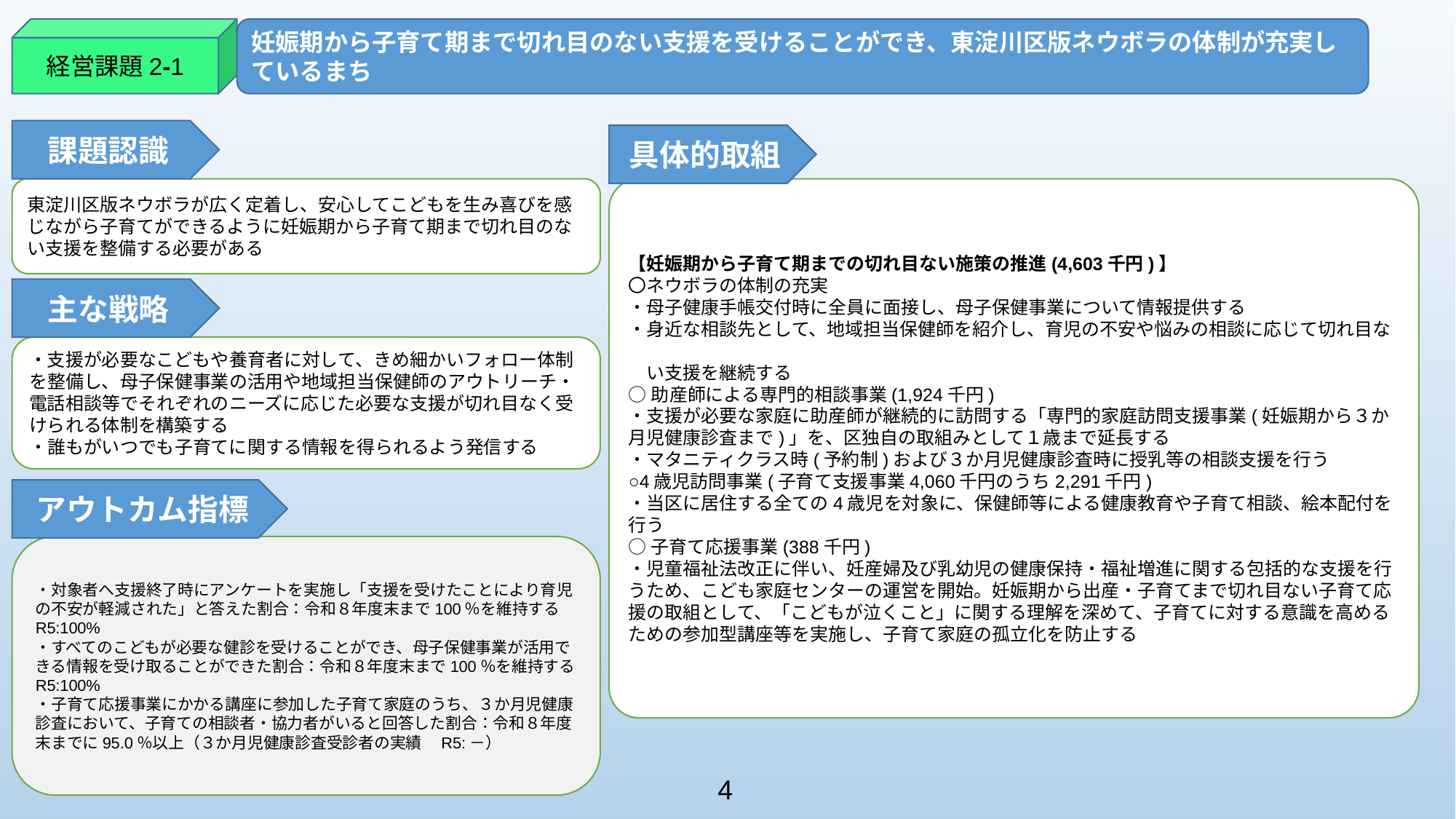

経営課題2-1
妊娠期から子育て期まで切れ目のない支援を受けることができ、東淀川区版ネウボラの体制が充実しているまち
課題認識
具体的取組
東淀川区版ネウボラが広く定着し、安心してこどもを生み喜びを感じながら子育てができるように妊娠期から子育て期まで切れ目のない支援を整備する必要がある
【妊娠期から子育て期までの切れ目ない施策の推進(4,603千円)】
〇ネウボラの体制の充実
・母子健康手帳交付時に全員に面接し、母子保健事業について情報提供する
・身近な相談先として、地域担当保健師を紹介し、育児の不安や悩みの相談に応じて切れ目な
　い支援を継続する
○助産師による専門的相談事業(1,924千円)
・支援が必要な家庭に助産師が継続的に訪問する「専門的家庭訪問支援事業(妊娠期から３か月児健康診査まで)」を、区独自の取組みとして１歳まで延長する
・マタニティクラス時(予約制)および３か月児健康診査時に授乳等の相談支援を行う
○4歳児訪問事業(子育て支援事業4,060千円のうち2,291千円)
・当区に居住する全ての4歳児を対象に、保健師等による健康教育や子育て相談、絵本配付を行う
○子育て応援事業(388千円)
・児童福祉法改正に伴い、妊産婦及び乳幼児の健康保持・福祉増進に関する包括的な支援を行うため、こども家庭センターの運営を開始。妊娠期から出産・子育てまで切れ目ない子育て応援の取組として、「こどもが泣くこと」に関する理解を深めて、子育てに対する意識を高めるための参加型講座等を実施し、子育て家庭の孤立化を防止する
主な戦略
・支援が必要なこどもや養育者に対して、きめ細かいフォロー体制を整備し、母子保健事業の活用や地域担当保健師のアウトリーチ・電話相談等でそれぞれのニーズに応じた必要な支援が切れ目なく受けられる体制を構築する
・誰もがいつでも子育てに関する情報を得られるよう発信する
アウトカム指標
・対象者へ支援終了時にアンケートを実施し「支援を受けたことにより育児の不安が軽減された」と答えた割合：令和８年度末まで100％を維持する
R5:100%
・すべてのこどもが必要な健診を受けることができ、母子保健事業が活用できる情報を受け取ることができた割合：令和８年度末まで100％を維持する
R5:100%
・子育て応援事業にかかる講座に参加した子育て家庭のうち、３か月児健康診査において、子育ての相談者・協力者がいると回答した割合：令和８年度末までに95.0％以上（３か月児健康診査受診者の実績　R5:－）
4